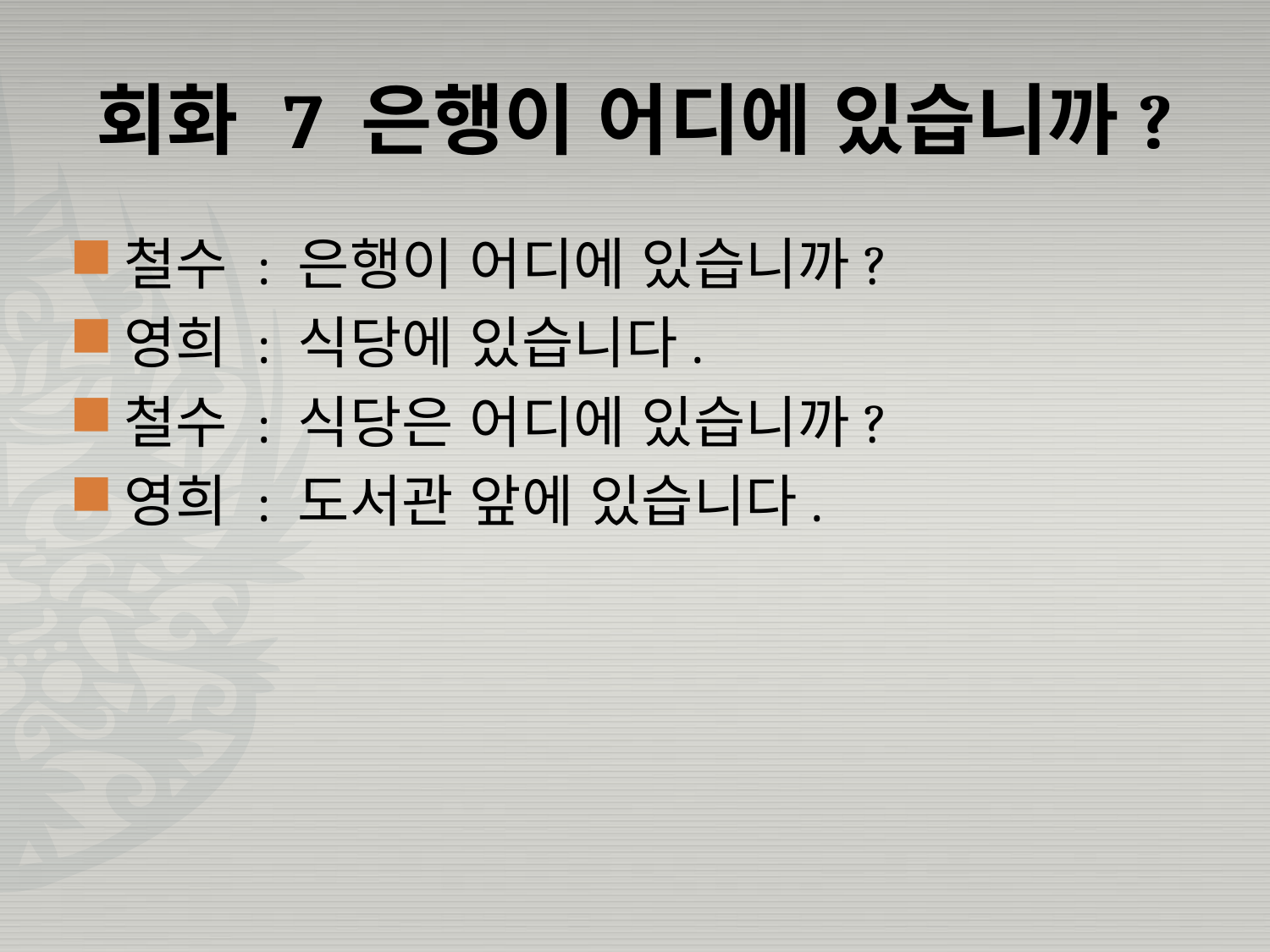

# 회화 7 은행이 어디에 있습니까?
철수 : 은행이 어디에 있습니까?
영희 : 식당에 있습니다.
철수 : 식당은 어디에 있습니까?
영희 : 도서관 앞에 있습니다.